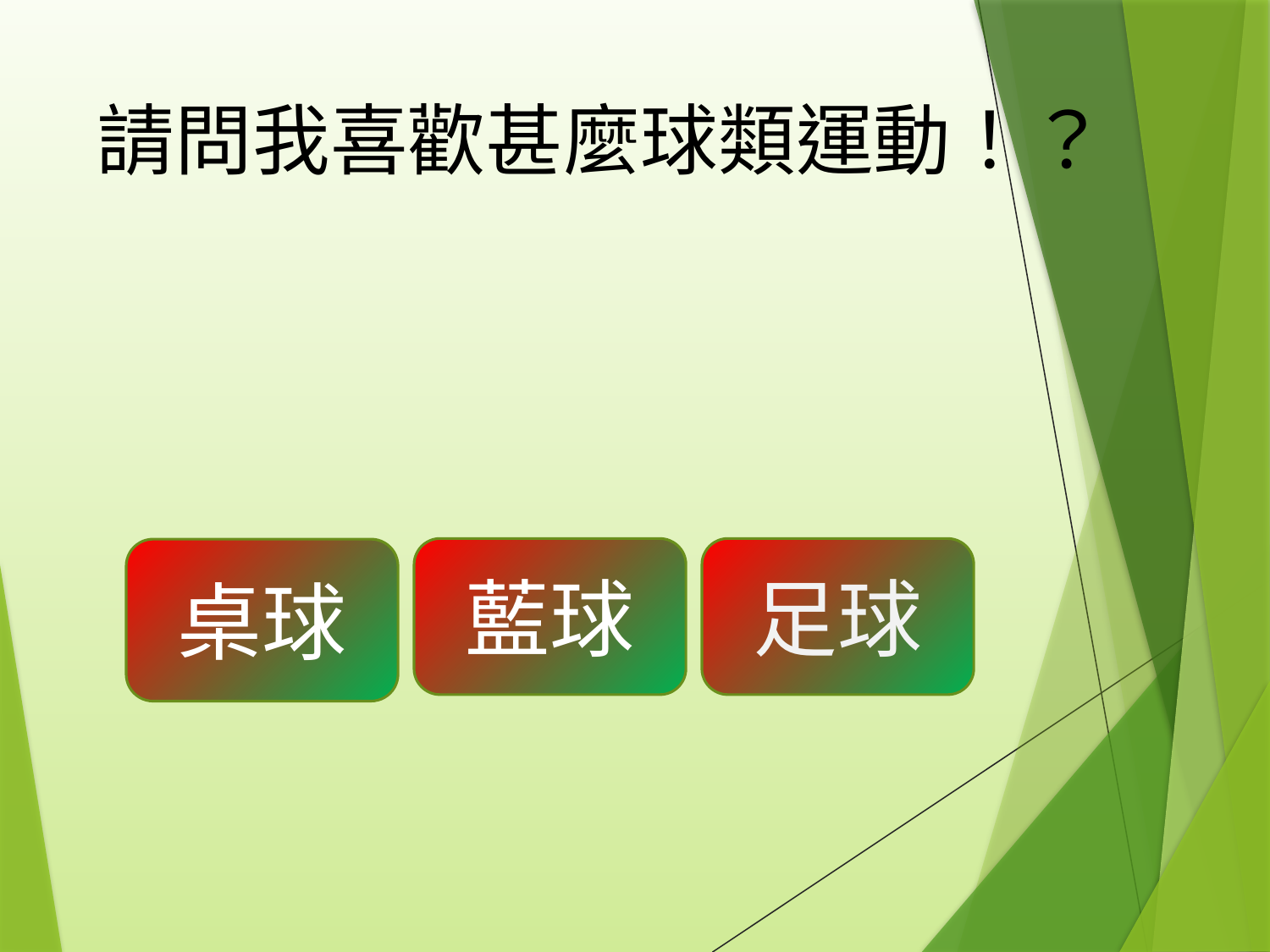

# 請問我喜歡甚麼球類運動！？
藍球
足球
足球
藍球
桌球